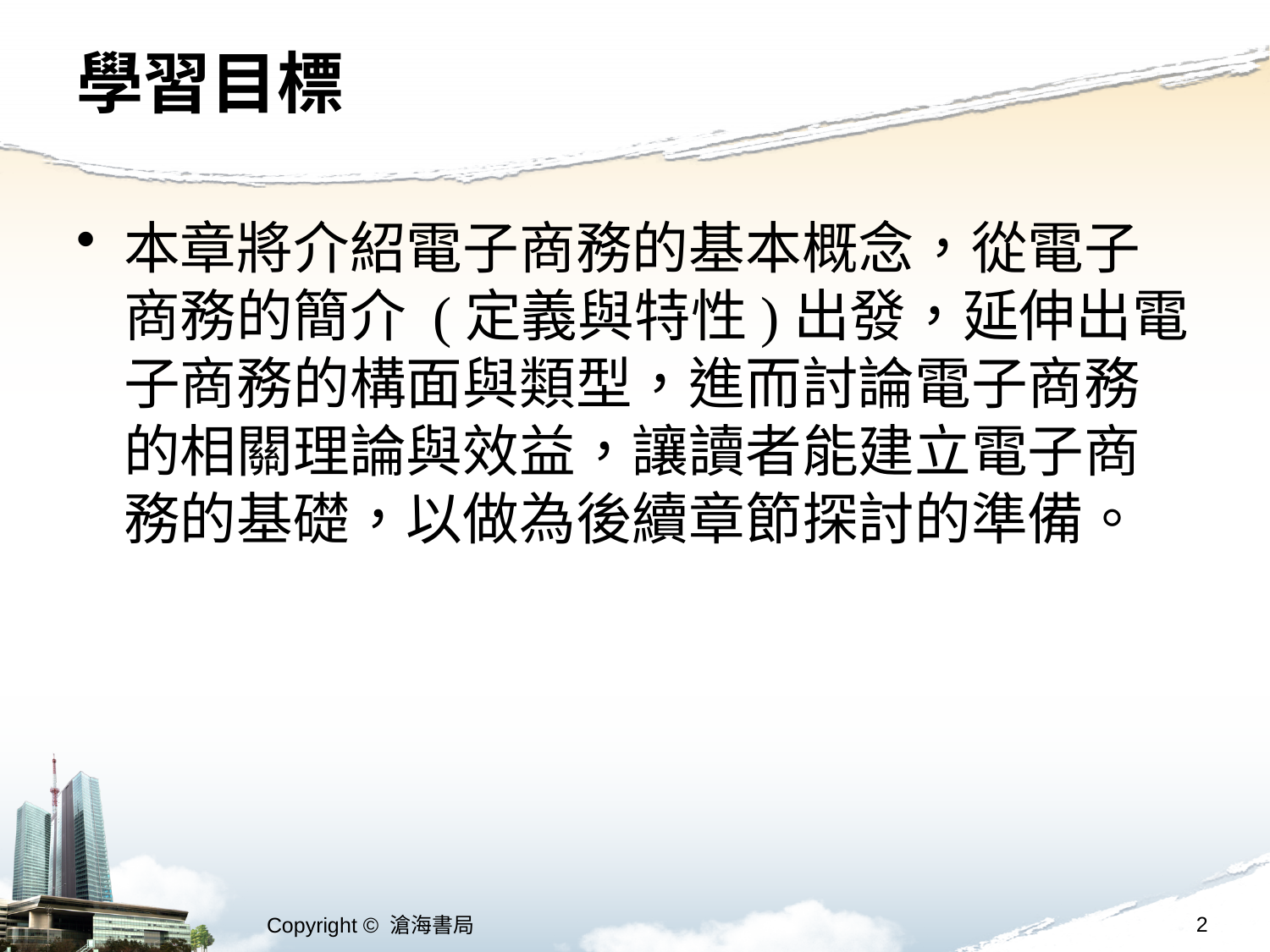

# 學習目標
本章將介紹電子商務的基本概念，從電子商務的簡介 (定義與特性)出發，延伸出電子商務的構面與類型，進而討論電子商務的相關理論與效益，讓讀者能建立電子商務的基礎，以做為後續章節探討的準備。
2
Copyright © 滄海書局